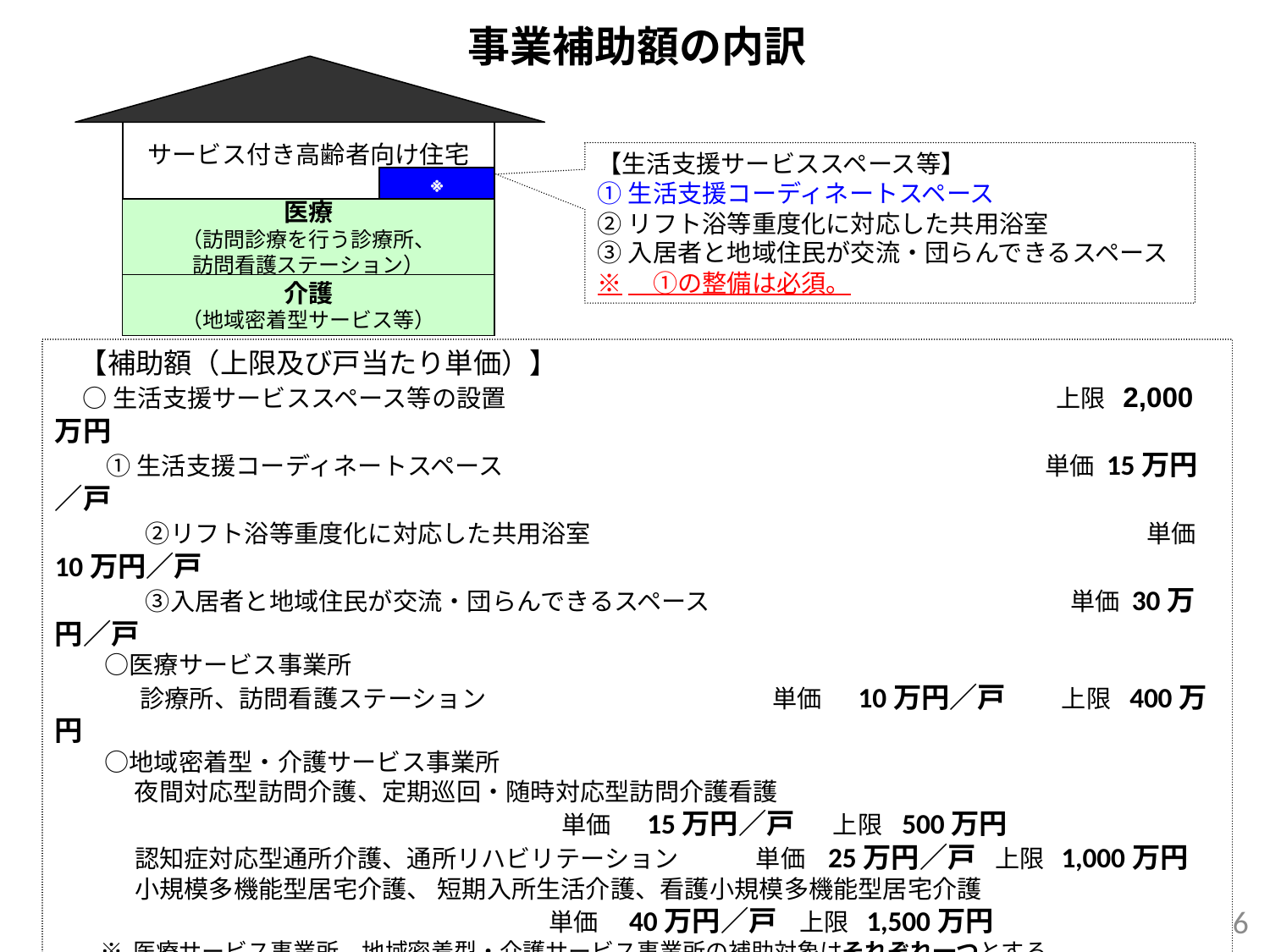

事業補助額の内訳

サービス付き高齢者向け住宅
※
医療
（訪問診療を行う診療所、
訪問看護ステーション）
介護
（地域密着型サービス等）
【生活支援サービススペース等】
①生活支援コーディネートスペース
②リフト浴等重度化に対応した共用浴室
③入居者と地域住民が交流・団らんできるスペース
※　①の整備は必須。
　【補助額（上限及び戸当たり単価）】
     ○生活支援サービススペース等の設置　　  　　　　　　                 　　　　　　　　　　上限  2,000万円
         ①生活支援コーディネートスペース　　　　　　　　　            　　　  　　　     　　   単価 15万円／戸
　　　 ②リフト浴等重度化に対応した共用浴室　　　　　　　　　　　　　　　　　　　　　　  単価 10万円／戸
　　　 ③入居者と地域住民が交流・団らんできるスペース　　　　　　     　　　　　　　  単価 30万円／戸
　　○医療サービス事業所
　　　  診療所、訪問看護ステーション　　       　 　　　　　        単価　 10万円／戸    　 上限  400万円
　　○地域密着型・介護サービス事業所
　　　 夜間対応型訪問介護、定期巡回・随時対応型訪問介護看護
                                                                                           単価　 15万円／戸      上限  500万円
　　　 認知症対応型通所介護、通所リハビリテーション　　     単価   25万円／戸   上限  1,000万円
　　　 小規模多機能型居宅介護、 短期入所生活介護、看護小規模多機能型居宅介護
                                                                                                         単価　 40万円／戸    上限  1,500万円
　　※  医療サービス事業所、地域密着型・介護サービス事業所の補助対象はそれぞれ一つとする。
　　　　　　　　　　　　　　　　　　　　　　　　　　　　　　　　　　　　　　　　　　　　　　　（但し、近接事業所は補助対象外。）
　　※  地域密着型・介護サービス事業所の補助対象額より地域医療介護総合確保基金事業による補助額を控除する。
　　　　⇒　地域医療介護総合確保基金事業の例：地域密着型サービス等整備推進事業（区市町村補助事業）区市町村が
　　　　　地域密着型サービス事業所の開設の補助を行う場合等が該当します。
6